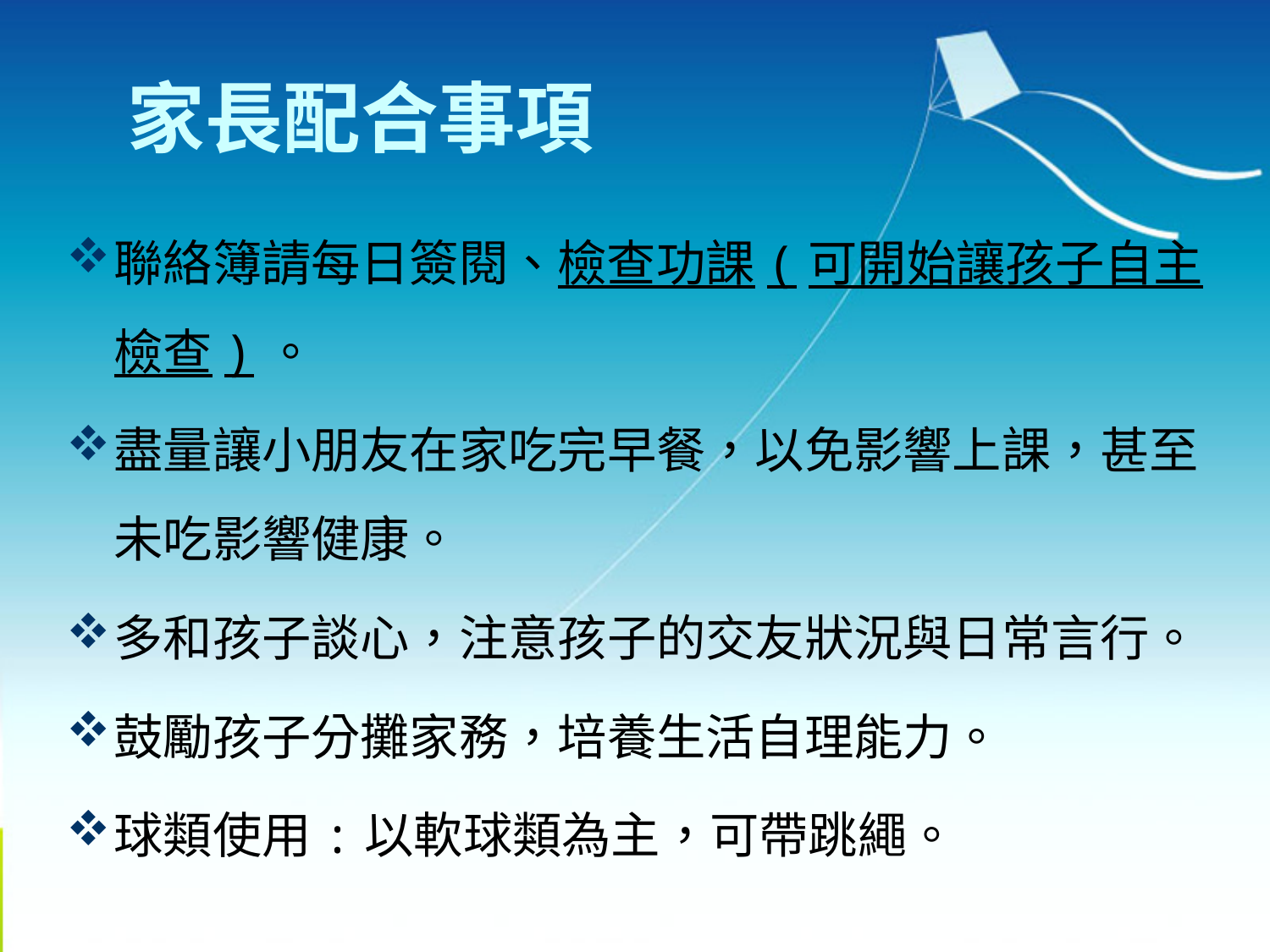

# 家長配合事項
聯絡簿請每日簽閱、檢查功課(可開始讓孩子自主檢查)。
盡量讓小朋友在家吃完早餐，以免影響上課，甚至未吃影響健康。
多和孩子談心，注意孩子的交友狀況與日常言行。
鼓勵孩子分攤家務，培養生活自理能力。
球類使用:以軟球類為主，可帶跳繩。